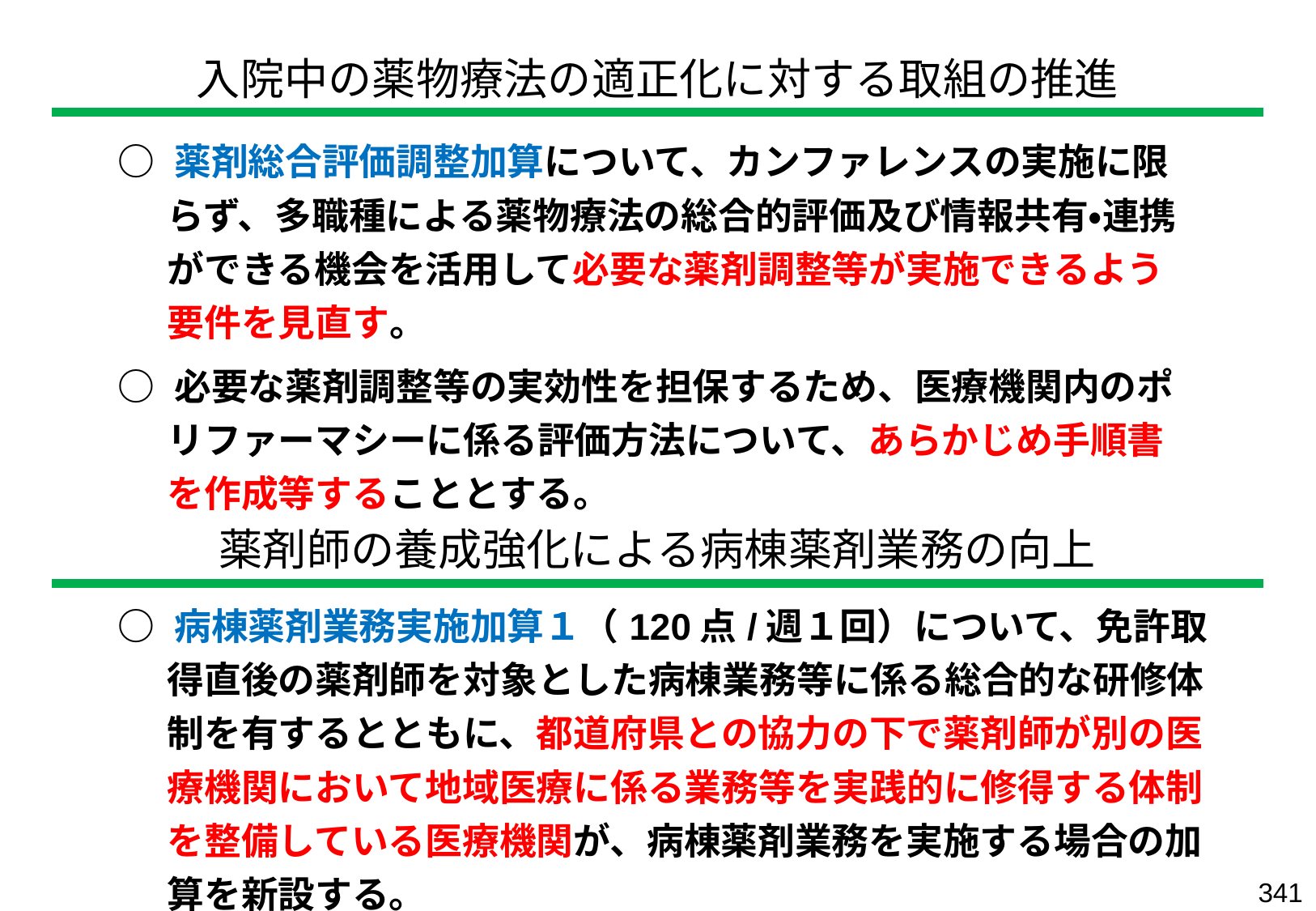

| 入院中の薬物療法の適正化に対する取組の推進 |
| --- |
| ○ 薬剤総合評価調整加算について、カンファレンスの実施に限らず、多職種による薬物療法の総合的評価及び情報共有・連携ができる機会を活用して必要な薬剤調整等が実施できるよう要件を見直す。 ○ 必要な薬剤調整等の実効性を担保するため、医療機関内のポリファーマシーに係る評価方法について、あらかじめ手順書を作成等することとする。 |
| --- |
| 薬剤師の養成強化による病棟薬剤業務の向上 |
| --- |
| ○ 病棟薬剤業務実施加算１（120点/週１回）について、免許取得直後の薬剤師を対象とした病棟業務等に係る総合的な研修体制を有するとともに、都道府県との協力の下で薬剤師が別の医療機関において地域医療に係る業務等を実践的に修得する体制を整備している医療機関が、病棟薬剤業務を実施する場合の加算を新設する。 |
| --- |
341